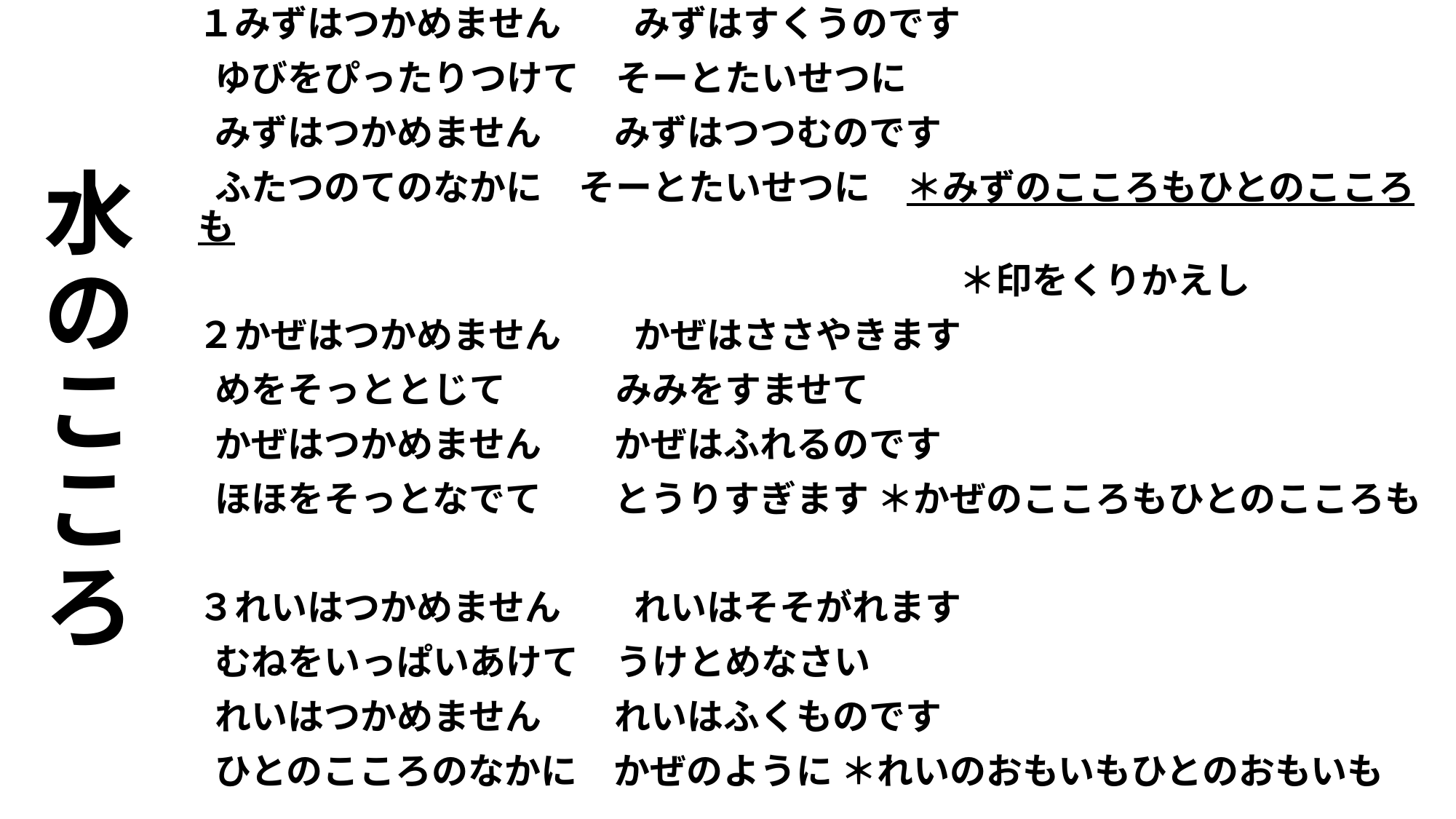

１みずはつかめません　　みずはすくうのです
 ゆびをぴったりつけて　そーとたいせつに
 みずはつかめません　　みずはつつむのです
 ふたつのてのなかに　そーとたいせつに　＊みずのこころもひとのこころも
   　　　　　　　　　　　　　　　　　　　　＊印をくりかえし
２かぜはつかめません　　かぜはささやきます
 めをそっととじて　　　みみをすませて
 かぜはつかめません　　かぜはふれるのです
 ほほをそっとなでて　　とうりすぎます ＊かぜのこころもひとのこころも

３れいはつかめません　　れいはそそがれます
 むねをいっぱいあけて　うけとめなさい
 れいはつかめません　　れいはふくものです
 ひとのこころのなかに　かぜのように ＊れいのおもいもひとのおもいも

# 水のこころ